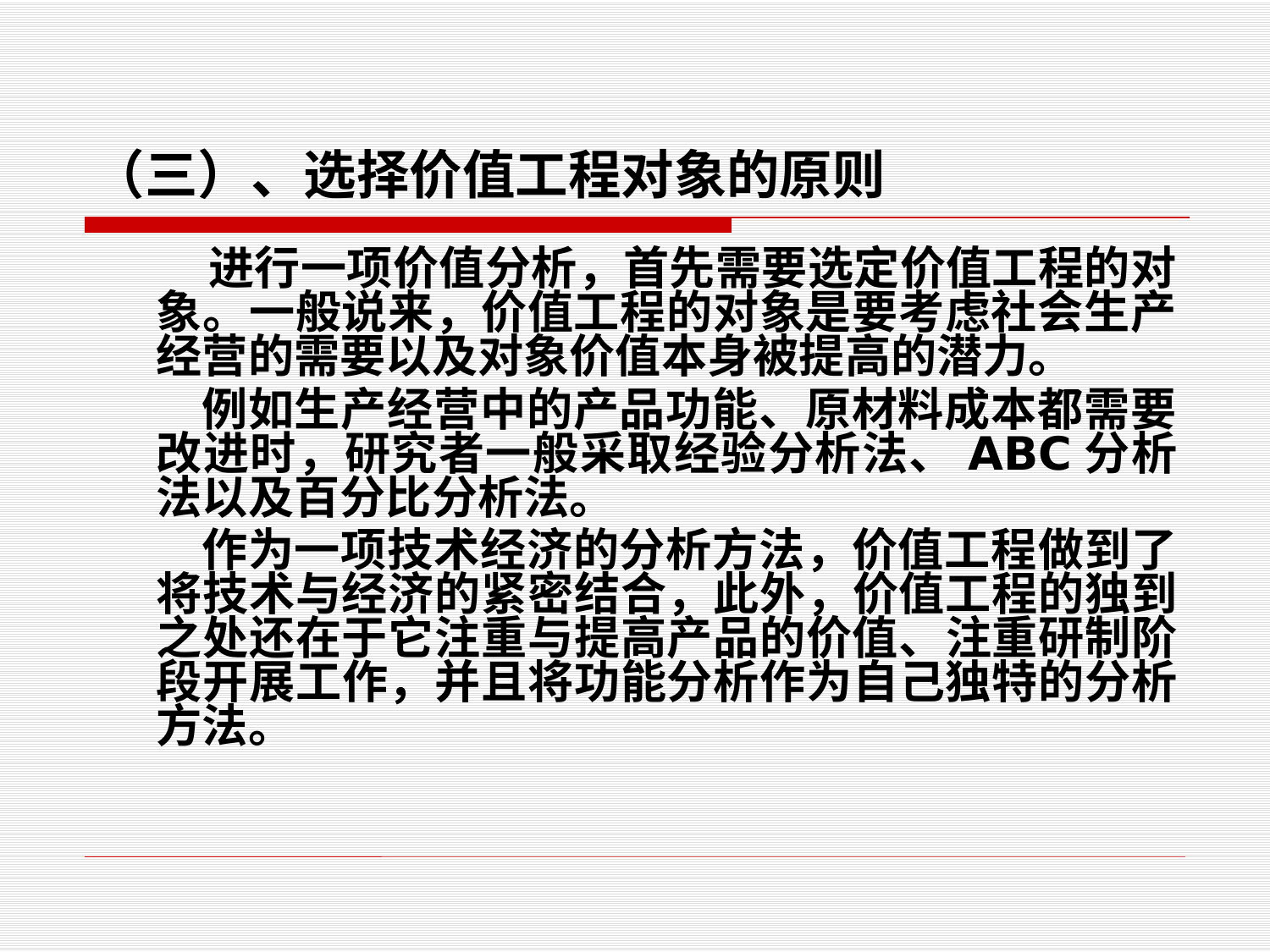

# （三）、选择价值工程对象的原则
          进行一项价值分析，首先需要选定价值工程的对象。一般说来，价值工程的对象是要考虑社会生产经营的需要以及对象价值本身被提高的潜力。
         例如生产经营中的产品功能、原材料成本都需要改进时，研究者一般采取经验分析法、ABC分析法以及百分比分析法。
         作为一项技术经济的分析方法，价值工程做到了将技术与经济的紧密结合，此外，价值工程的独到之处还在于它注重与提高产品的价值、注重研制阶段开展工作，并且将功能分析作为自己独特的分析方法。